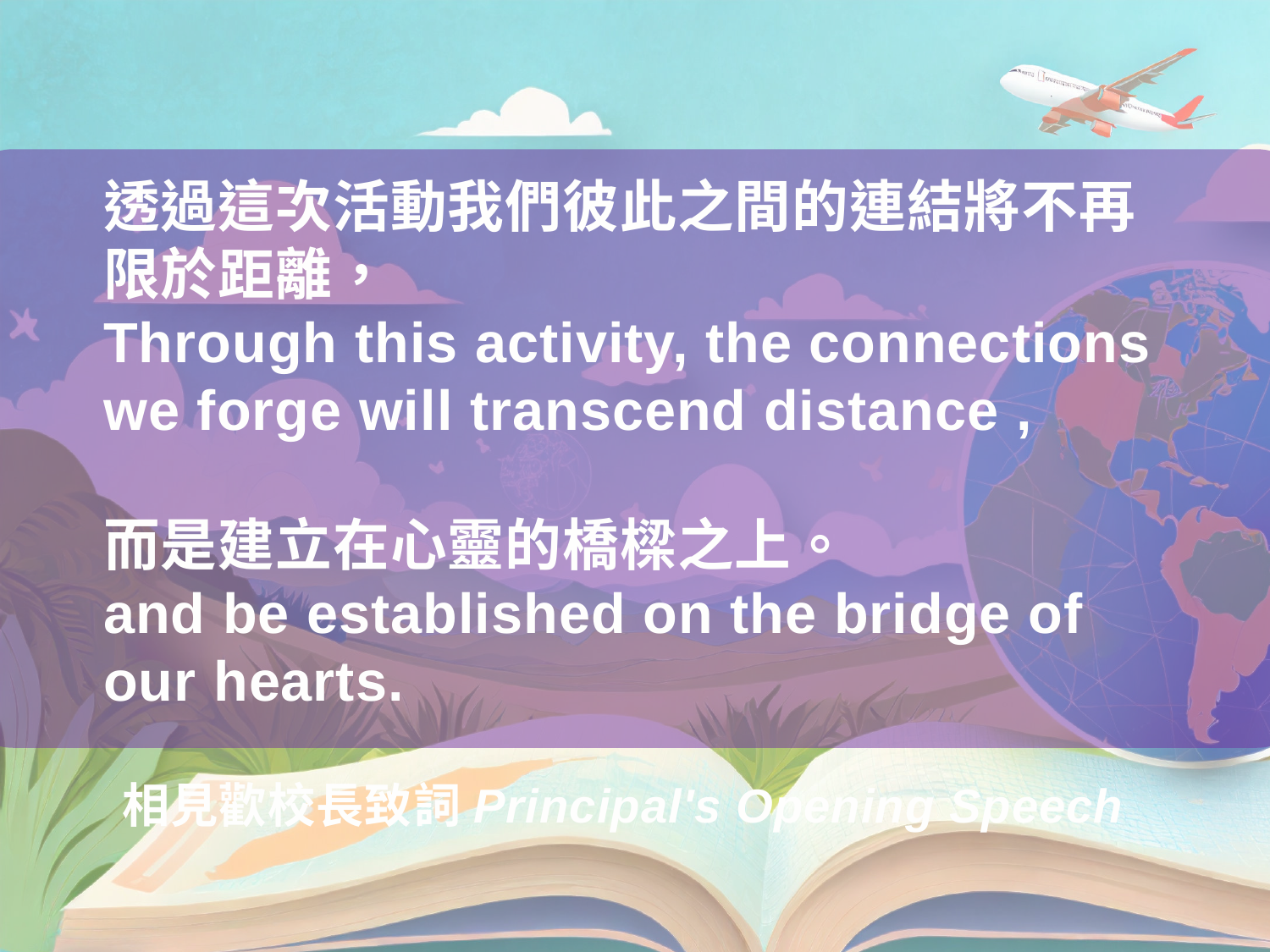

透過這次活動我們彼此之間的連結將不再限於距離，
Through this activity, the connections we forge will transcend distance ,

而是建立在心靈的橋樑之上。
and be established on the bridge of our hearts.
相見歡校長致詞Principal's Opening Speech